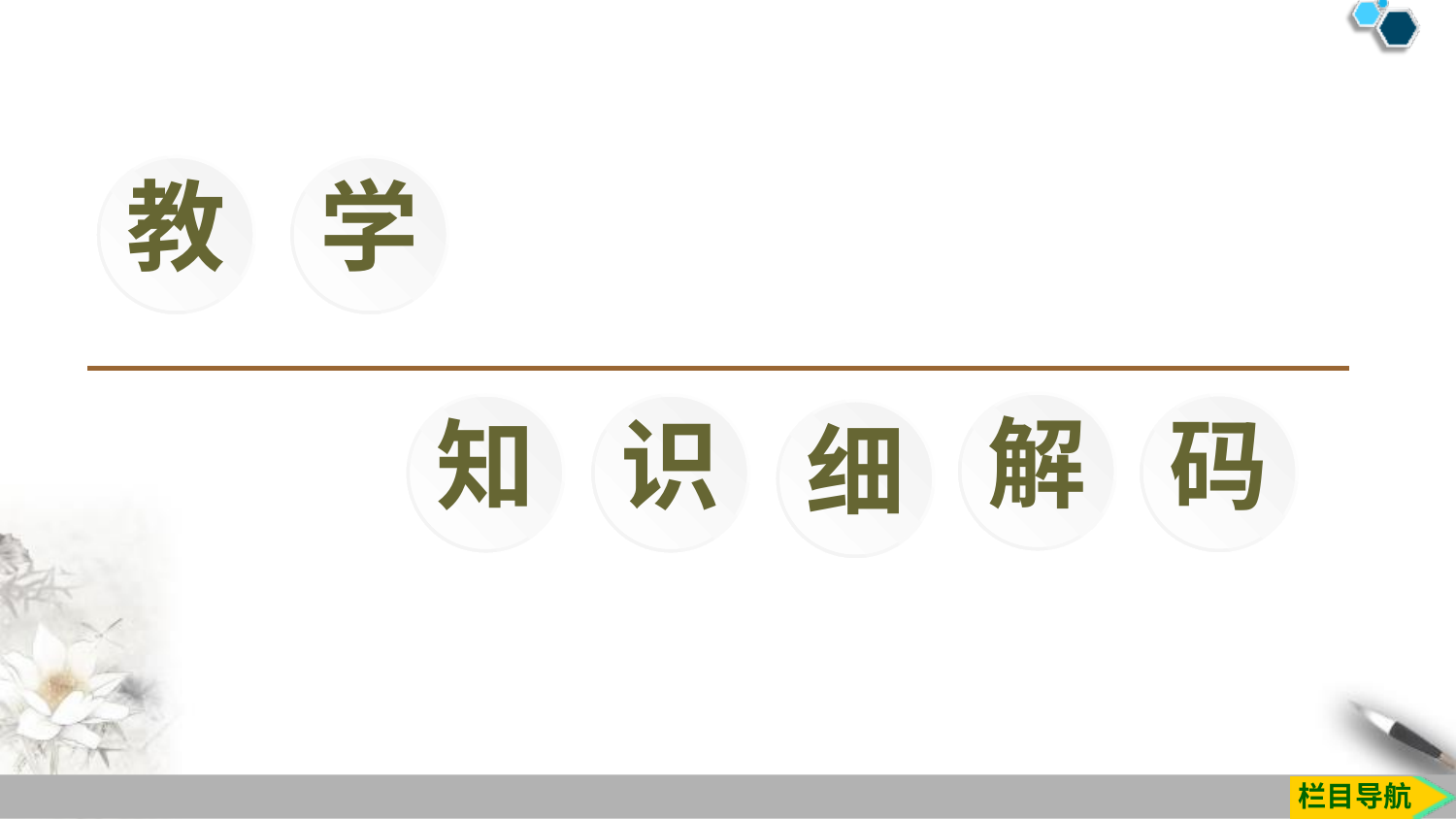

教

学

解

码

知

识

细